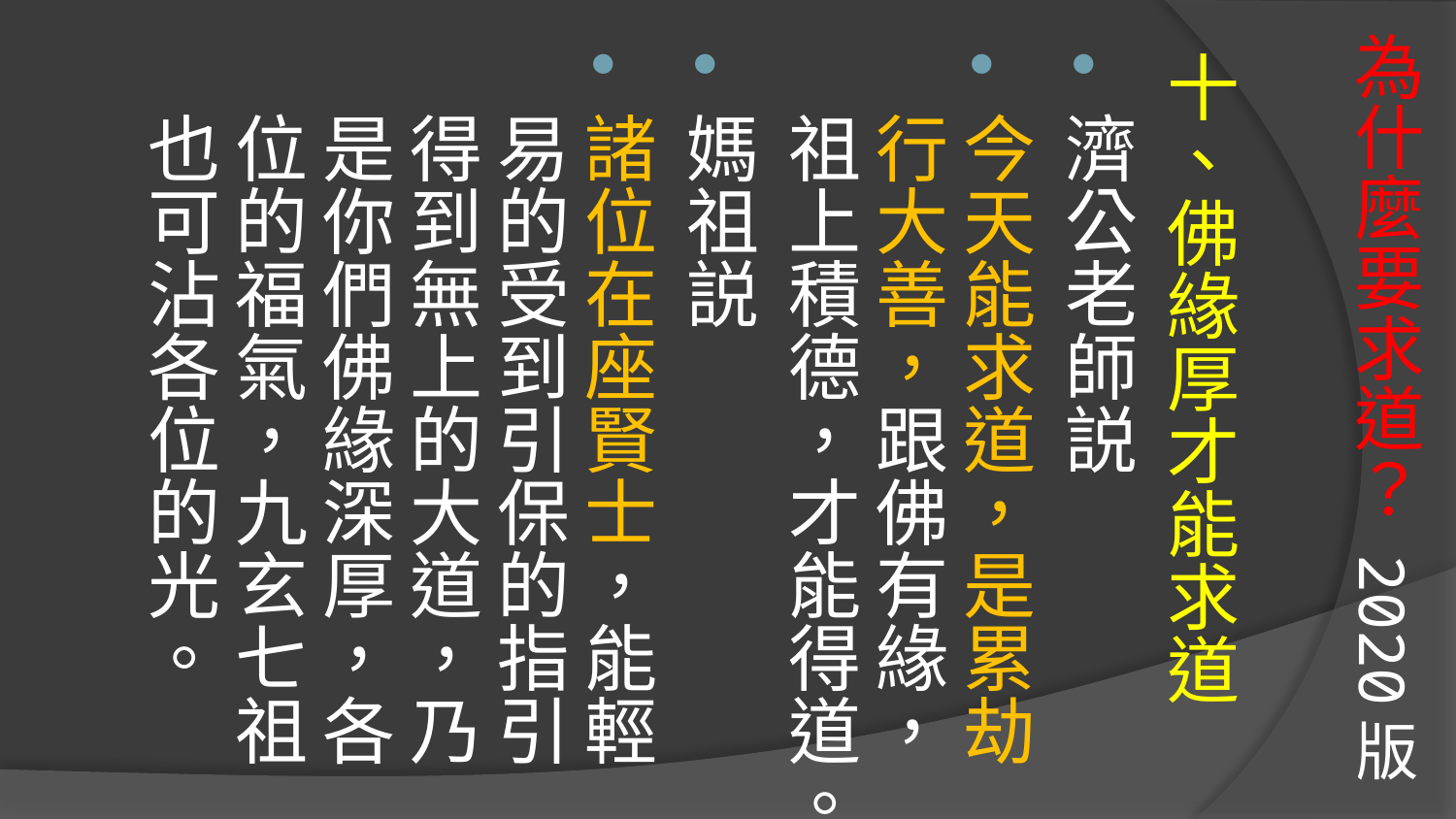

# 為什麼要求道？ 2020版
十、佛緣厚才能求道
濟公老師説
今天能求道，是累劫行大善，跟佛有緣，祖上積德，才能得道。
媽祖説
諸位在座賢士，能輕易的受到引保的指引得到無上的大道，乃是你們佛緣深厚，各位的福氣，九玄七祖也可沾各位的光。